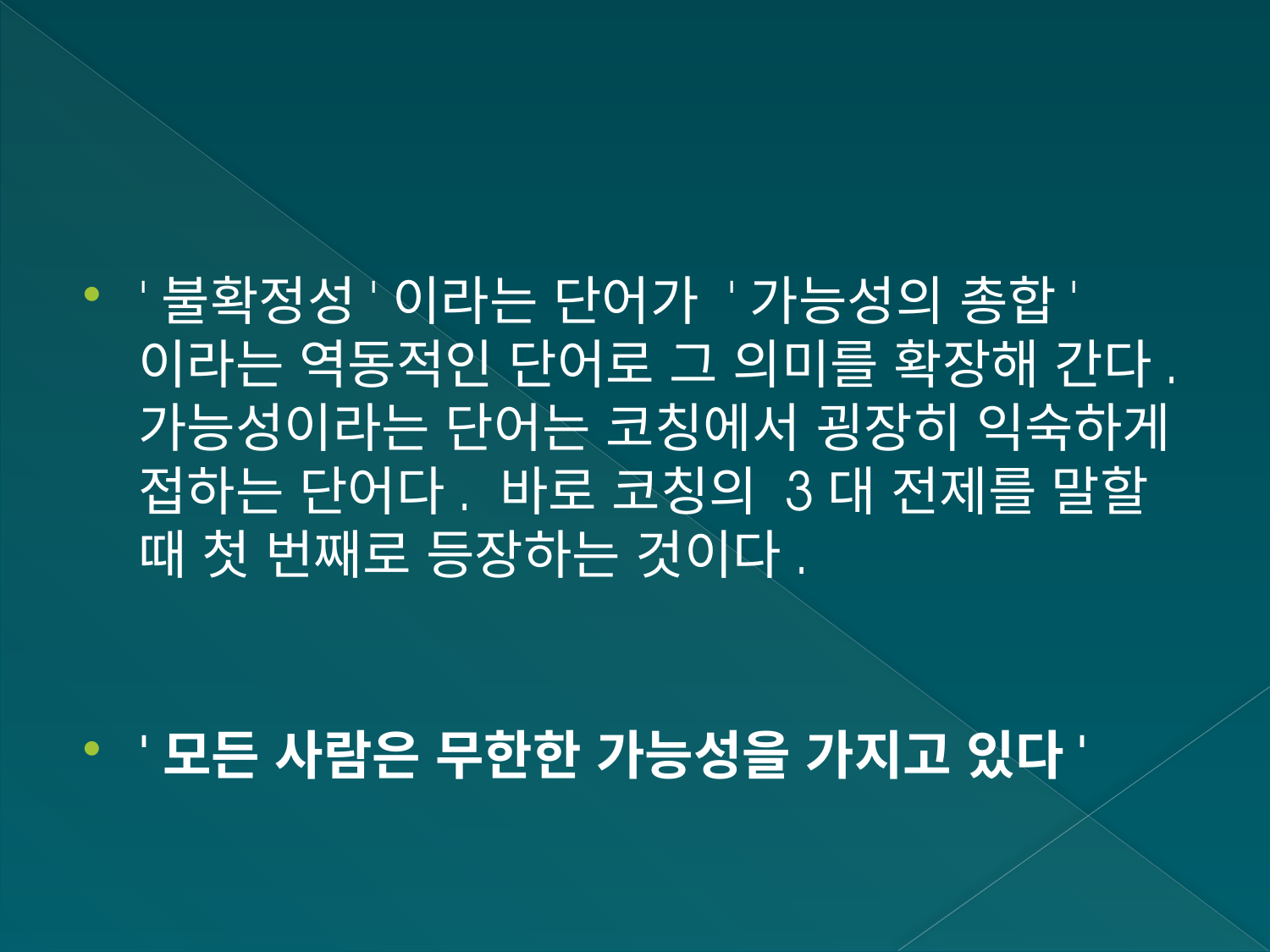

#
'불확정성'이라는 단어가 '가능성의 총합'이라는 역동적인 단어로 그 의미를 확장해 간다. 가능성이라는 단어는 코칭에서 굉장히 익숙하게 접하는 단어다. 바로 코칭의 3대 전제를 말할 때 첫 번째로 등장하는 것이다.
'모든 사람은 무한한 가능성을 가지고 있다'